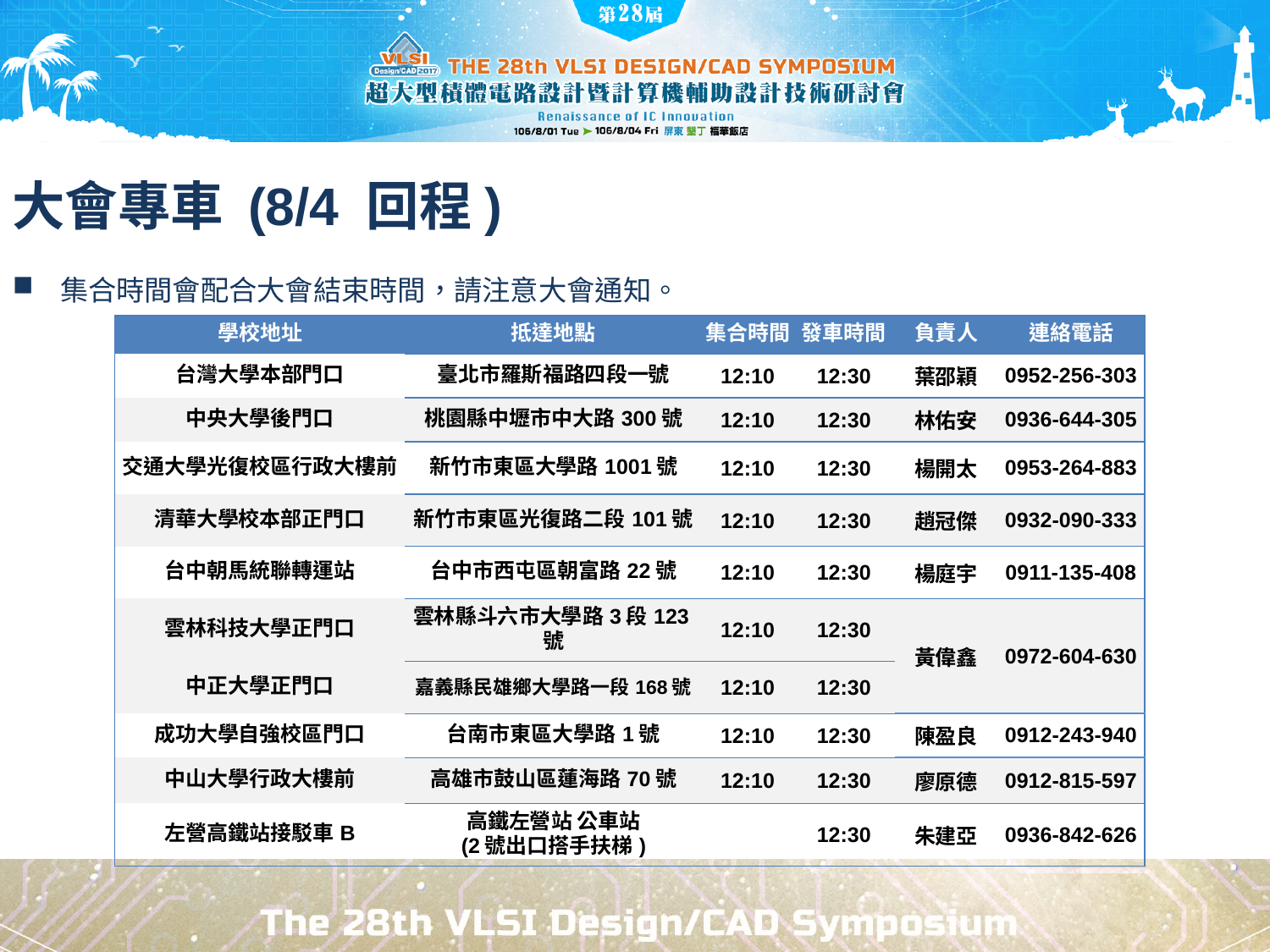

# 大會專車 (8/4 回程)
集合時間會配合大會結束時間，請注意大會通知。

| 學校地址 | 抵達地點 | 集合時間 | 發車時間 | 負責人 | 連絡電話 |
| --- | --- | --- | --- | --- | --- |
| 台灣大學本部門口 | 臺北市羅斯福路四段一號 | 12:10 | 12:30 | 葉邵穎 | 0952-256-303 |
| 中央大學後門口 | 桃園縣中壢市中大路300號 | 12:10 | 12:30 | 林佑安 | 0936-644-305 |
| 交通大學光復校區行政大樓前 | 新竹市東區大學路1001號 | 12:10 | 12:30 | 楊開太 | 0953-264-883 |
| 清華大學校本部正門口 | 新竹市東區光復路二段101號 | 12:10 | 12:30 | 趙冠傑 | 0932-090-333 |
| 台中朝馬統聯轉運站 | 台中市西屯區朝富路22號 | 12:10 | 12:30 | 楊庭宇 | 0911-135-408 |
| 雲林科技大學正門口 | 雲林縣斗六市大學路3段123號 | 12:10 | 12:30 | 黃偉鑫 | 0972-604-630 |
| 中正大學正門口 | 嘉義縣民雄鄉大學路一段168號 | 12:10 | 12:30 |  |  |
| 成功大學自強校區門口 | 台南市東區大學路1號 | 12:10 | 12:30 | 陳盈良 | 0912-243-940 |
| 中山大學行政大樓前 | 高雄市鼓山區蓮海路70號 | 12:10 | 12:30 | 廖原德 | 0912-815-597 |
| 左營高鐵站接駁車B | 高鐵左營站 公車站 (2號出口搭手扶梯) |  | 12:30 | 朱建亞 | 0936-842-626 |